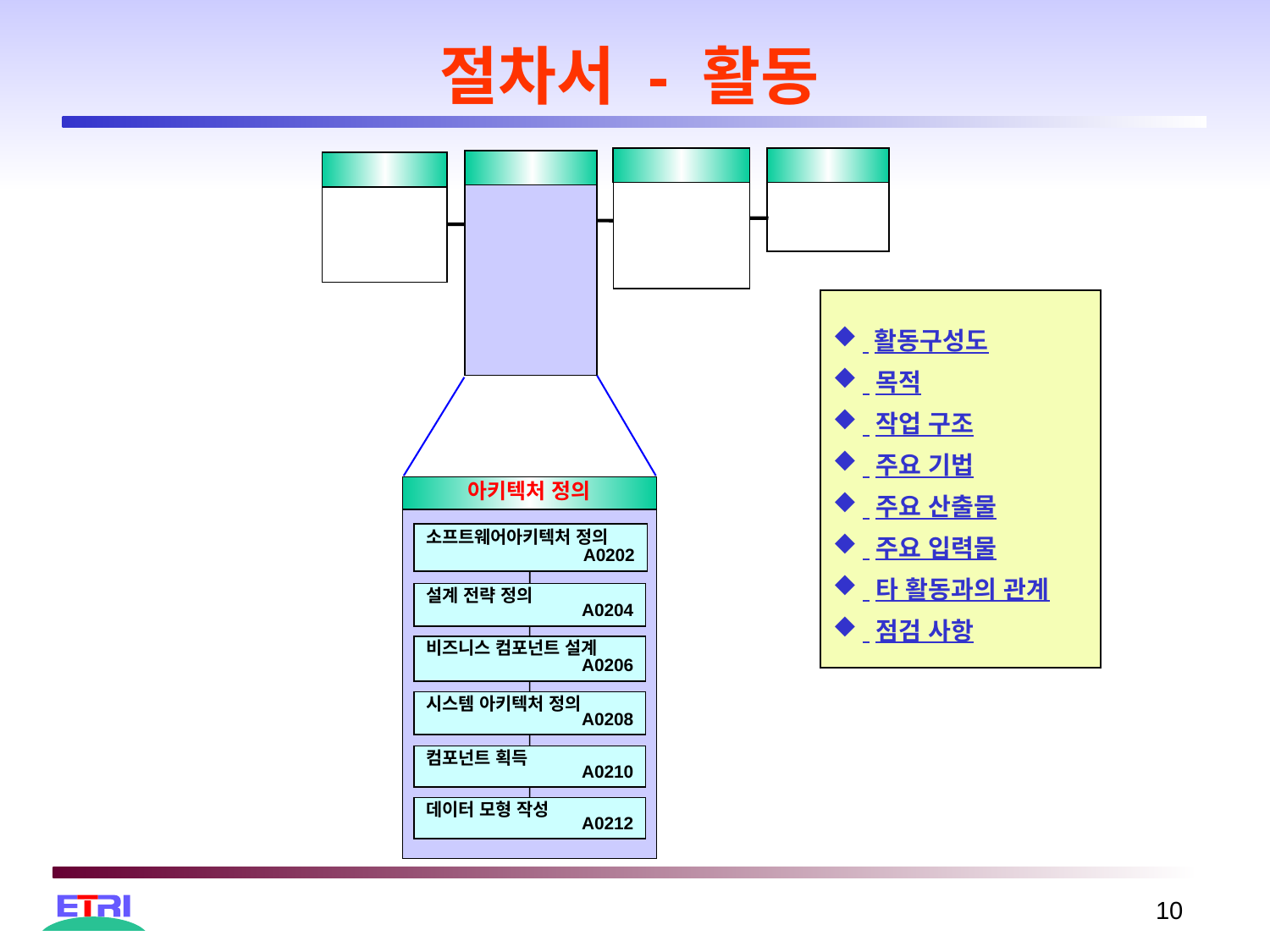

# 절차서 - 활동

 활동구성도
 목적
 작업 구조
 주요 기법
 주요 산출물
 주요 입력물
 타 활동과의 관계
 점검 사항

아키텍처 정의

소프트웨어아키텍처 정의
A0202

설계 전략 정의
A0204
비즈니스 컴포넌트 설계
A0206
시스템 아키텍처 정의
A0208
컴포넌트 획득
A0210
데이터 모형 작성
A0212

10